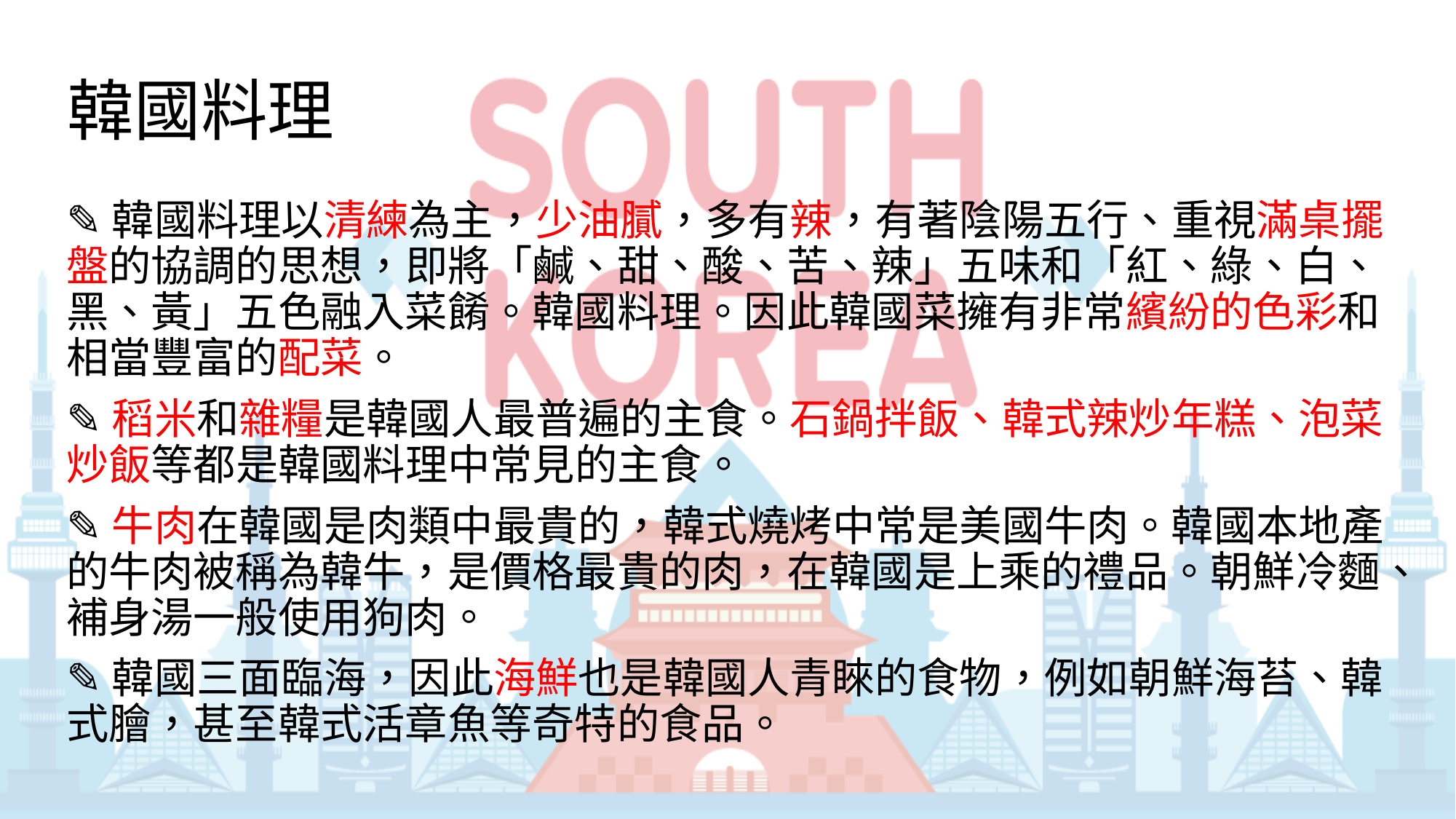

# 韓國料理
✎韓國料理以清練為主，少油膩，多有辣，有著陰陽五行、重視滿桌擺盤的協調的思想，即將「鹹、甜、酸、苦、辣」五味和「紅、綠、白、黑、黃」五色融入菜餚。韓國料理。因此韓國菜擁有非常繽紛的色彩和相當豐富的配菜。
✎稻米和雜糧是韓國人最普遍的主食。石鍋拌飯、韓式辣炒年糕、泡菜炒飯等都是韓國料理中常見的主食。
✎牛肉在韓國是肉類中最貴的，韓式燒烤中常是美國牛肉。韓國本地產的牛肉被稱為韓牛，是價格最貴的肉，在韓國是上乘的禮品。朝鮮冷麵、補身湯一般使用狗肉。
✎韓國三面臨海，因此海鮮也是韓國人青睞的食物，例如朝鮮海苔、韓式膾，甚至韓式活章魚等奇特的食品。